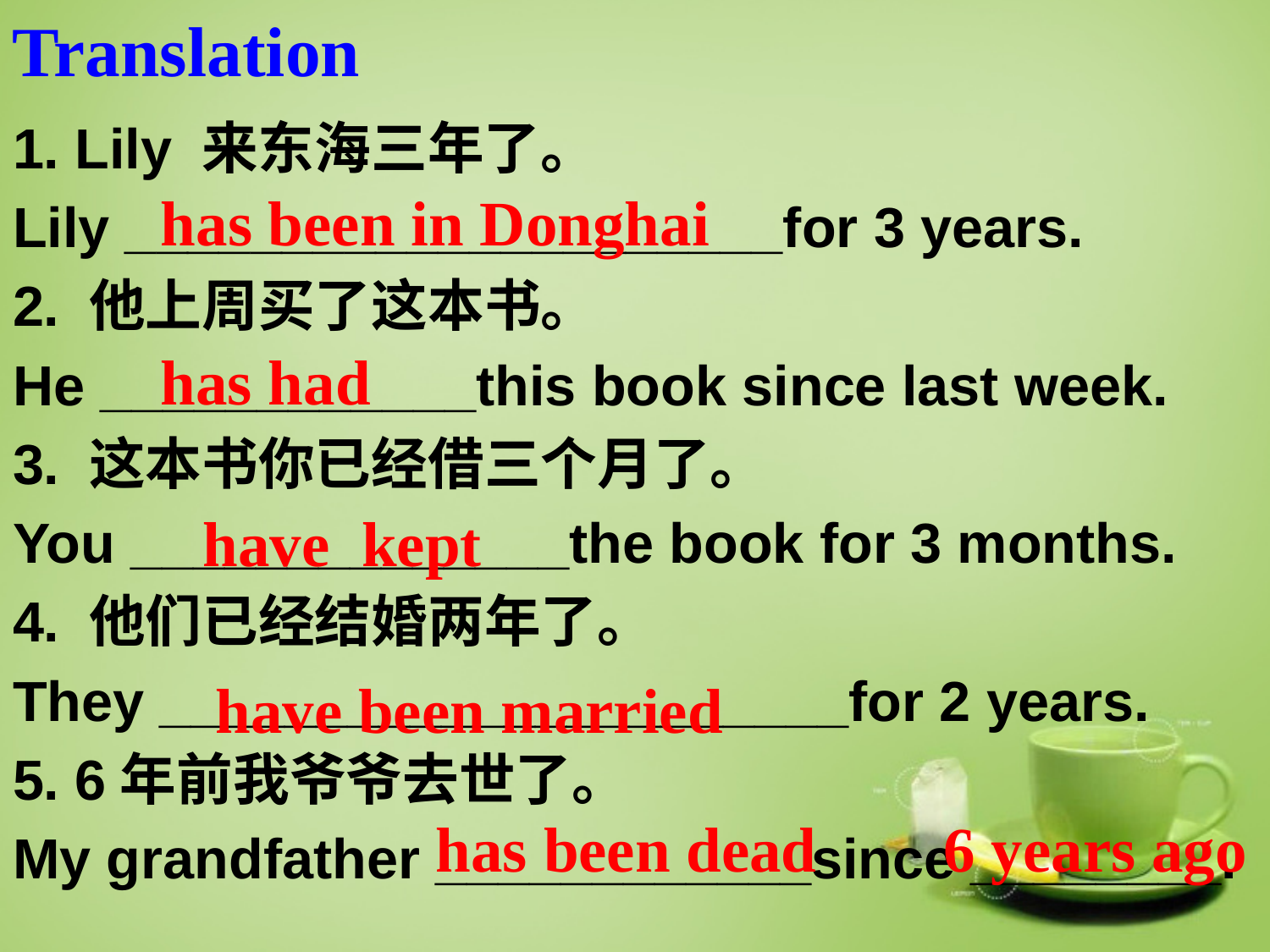

Translation

1. Lily 来东海三年了。
Lily _____________________for 3 years.
2. 他上周买了这本书。
He ____________this book since last week.
3. 这本书你已经借三个月了。
You ______________the book for 3 months.
4. 他们已经结婚两年了。
They ______________________for 2 years.
5. 6年前我爷爷去世了。
My grandfather ____________since ________.

has been in Donghai
has had
have  kept
have been married
has been dead        6 years ago